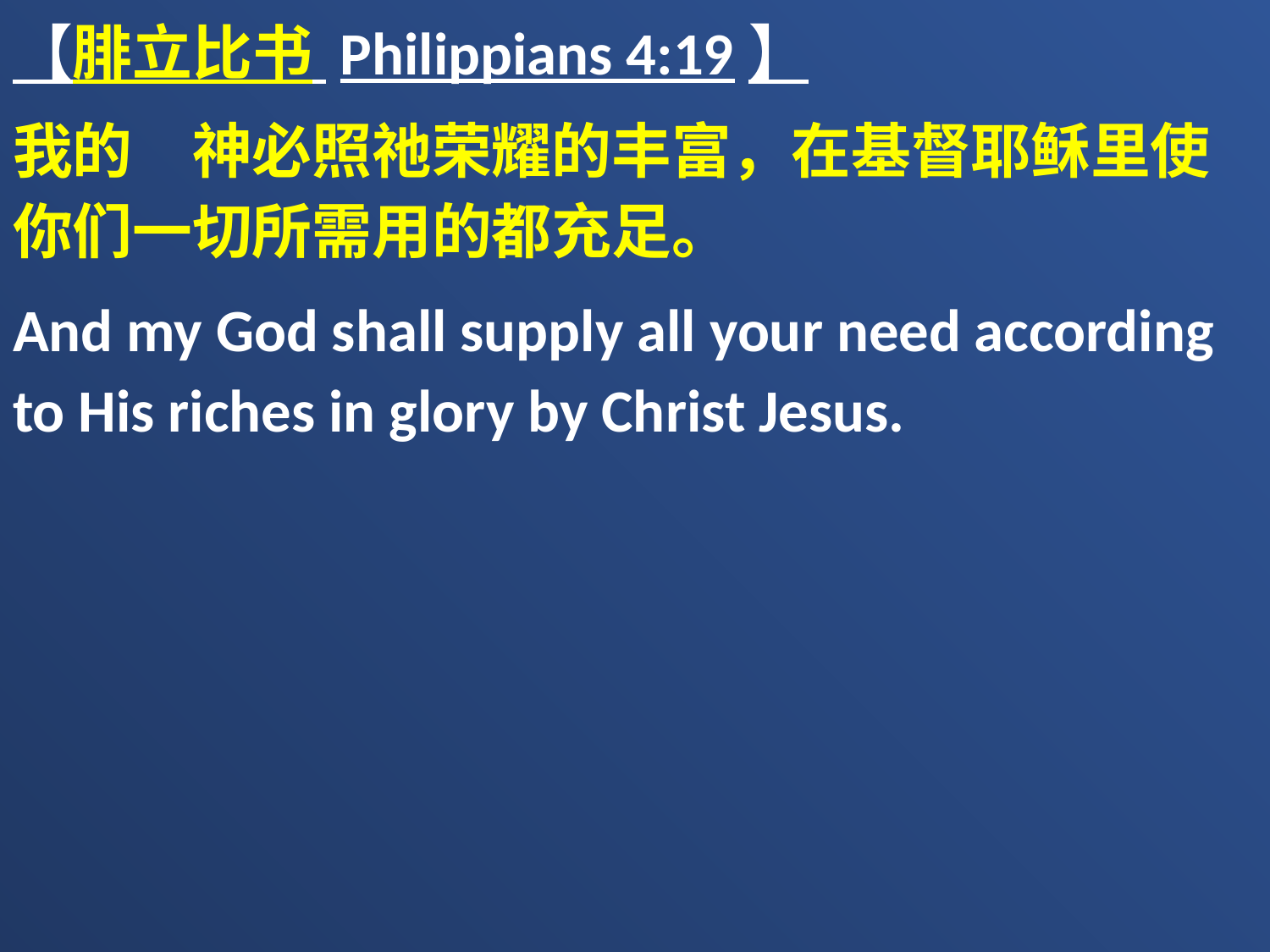

【腓立比书 Philippians 4:19】
我的　神必照祂荣耀的丰富，在基督耶稣里使你们一切所需用的都充足。
And my God shall supply all your need according to His riches in glory by Christ Jesus.